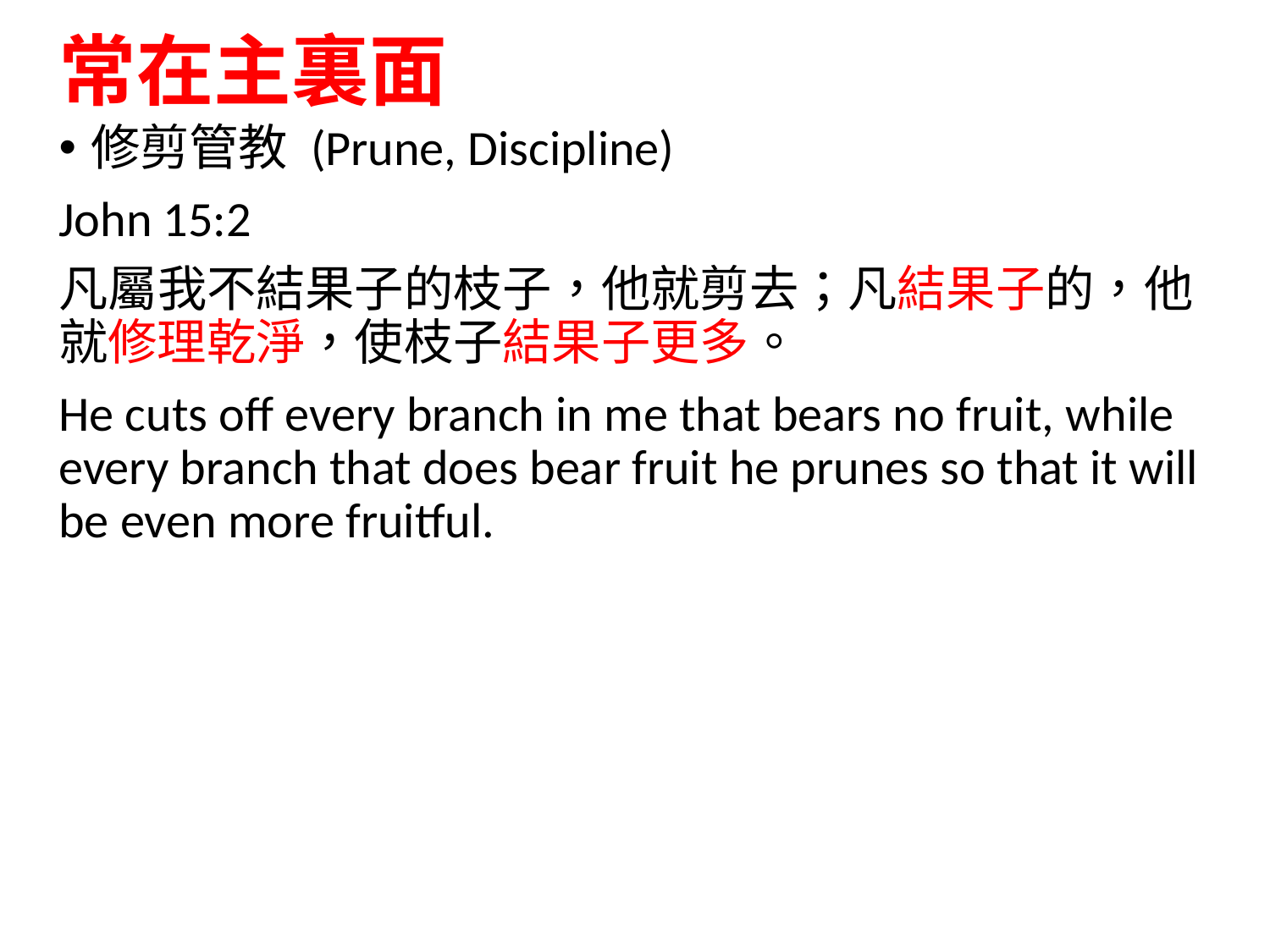

# 常在主裏面
修剪管教 (Prune, Discipline)
John 15:2
凡屬我不結果子的枝子，他就剪去；凡結果子的，他就修理乾淨，使枝子結果子更多。
He cuts off every branch in me that bears no fruit, while every branch that does bear fruit he prunes so that it will be even more fruitful.